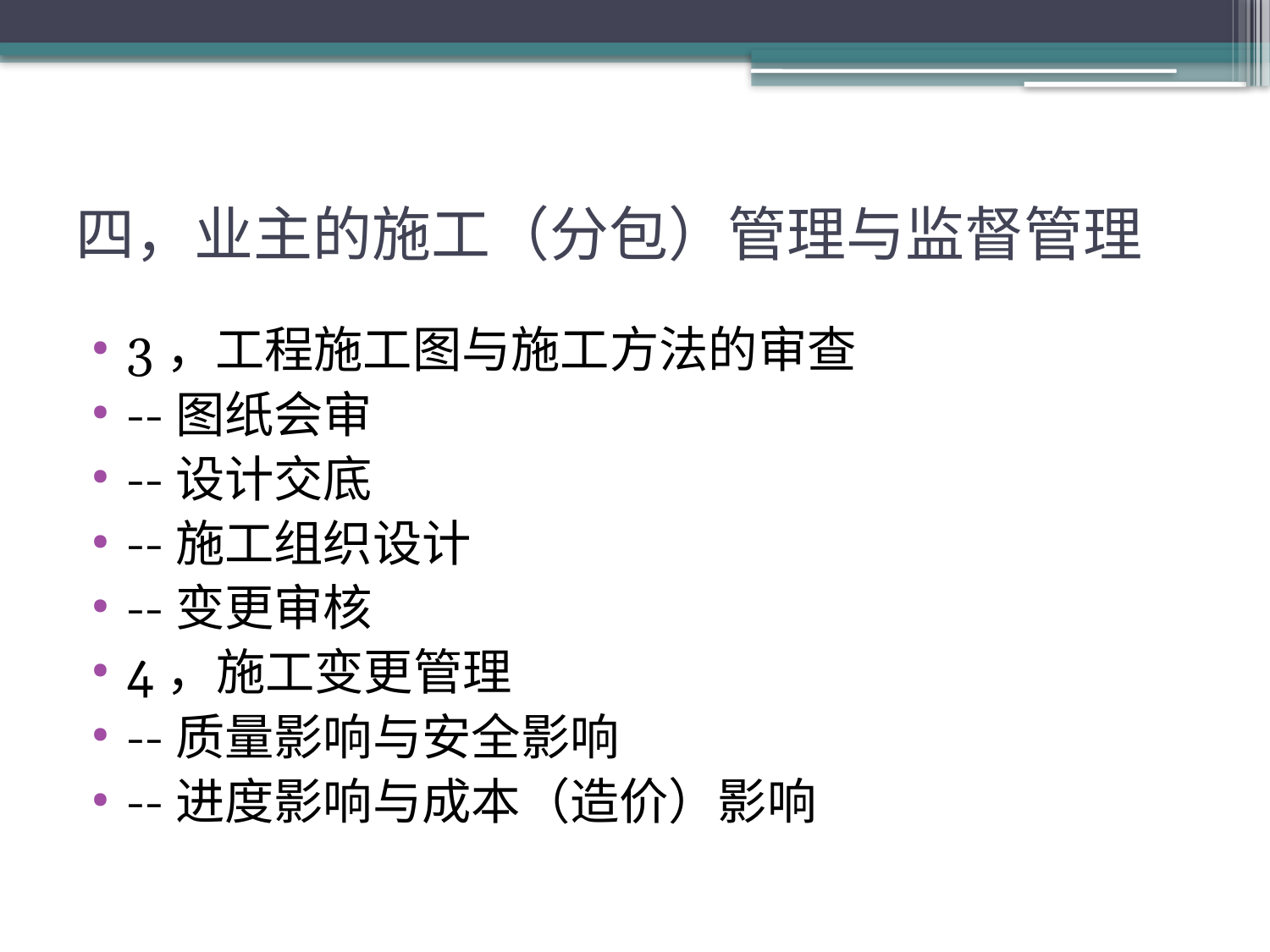

# 四，业主的施工（分包）管理与监督管理
3，工程施工图与施工方法的审查
--图纸会审
--设计交底
--施工组织设计
--变更审核
4，施工变更管理
--质量影响与安全影响
--进度影响与成本（造价）影响